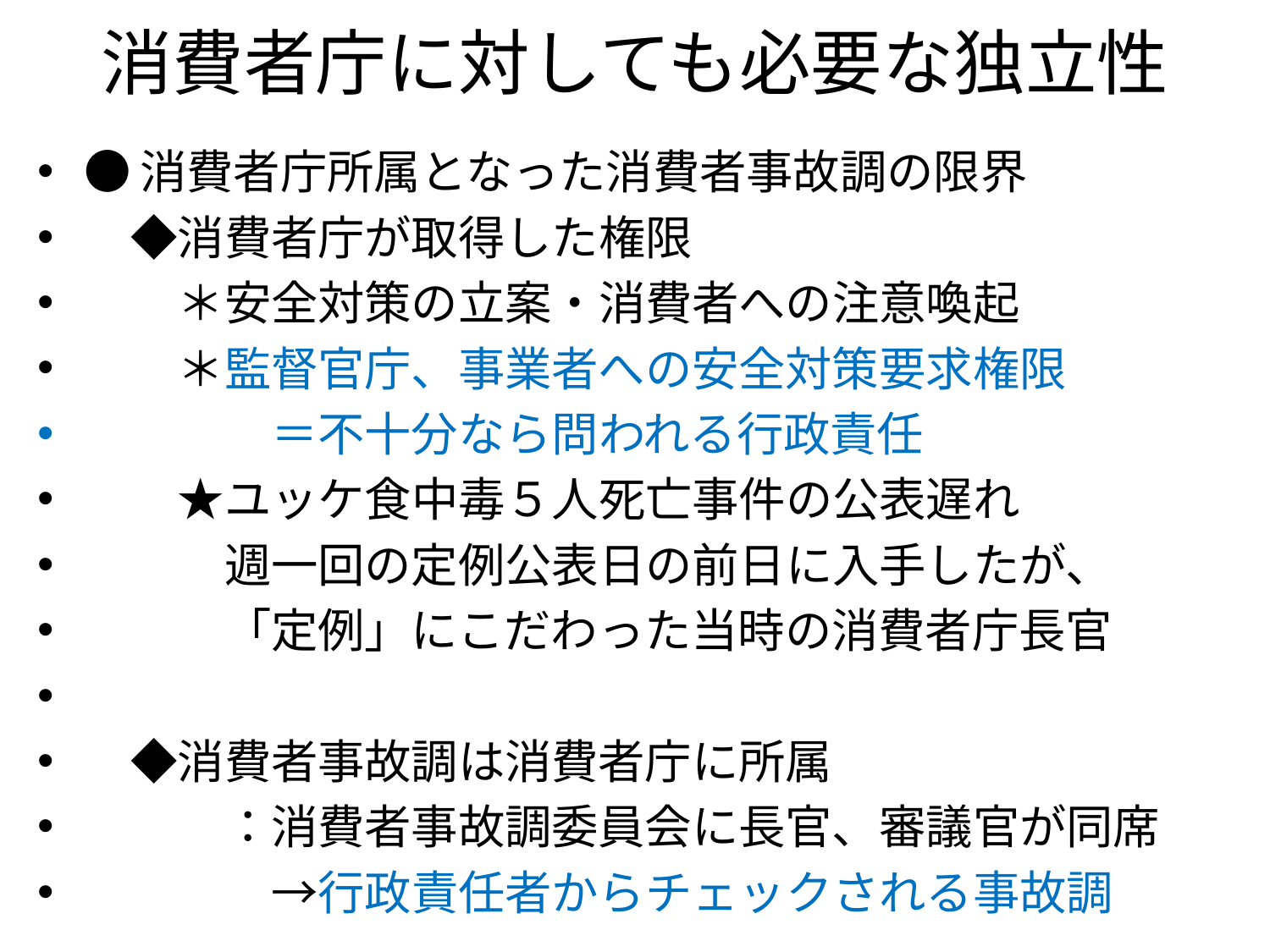

# 消費者庁に対しても必要な独立性
●消費者庁所属となった消費者事故調の限界
　◆消費者庁が取得した権限
　　＊安全対策の立案・消費者への注意喚起
　　＊監督官庁、事業者への安全対策要求権限
　　　　＝不十分なら問われる行政責任
　　★ユッケ食中毒５人死亡事件の公表遅れ
　　　週一回の定例公表日の前日に入手したが、
　　　「定例」にこだわった当時の消費者庁長官

　◆消費者事故調は消費者庁に所属
　　　：消費者事故調委員会に長官、審議官が同席
　　　　→行政責任者からチェックされる事故調